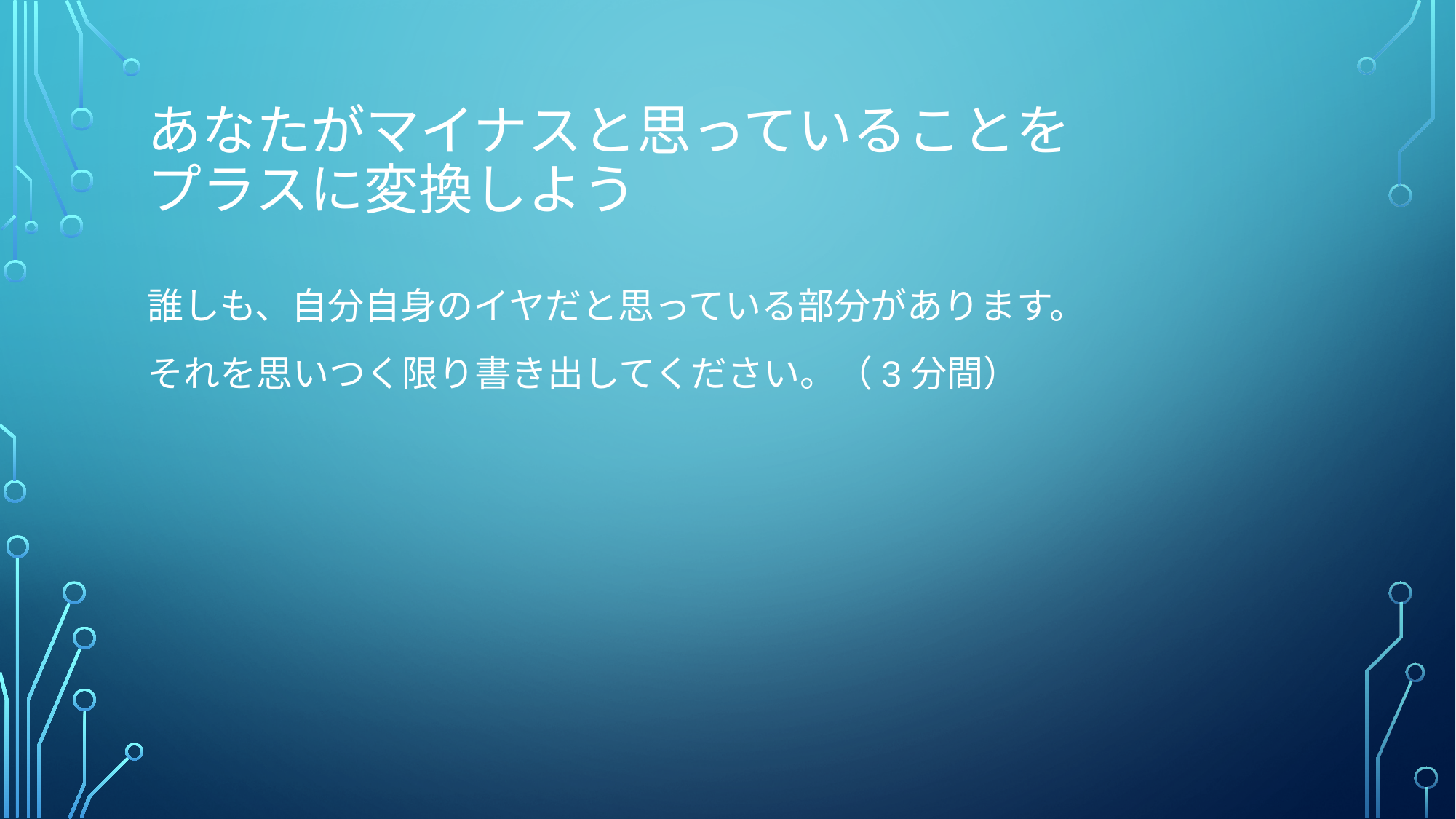

# あなたがマイナスと思っていることを プラスに変換しよう
誰しも、自分自身のイヤだと思っている部分があります。
それを思いつく限り書き出してください。（3分間）